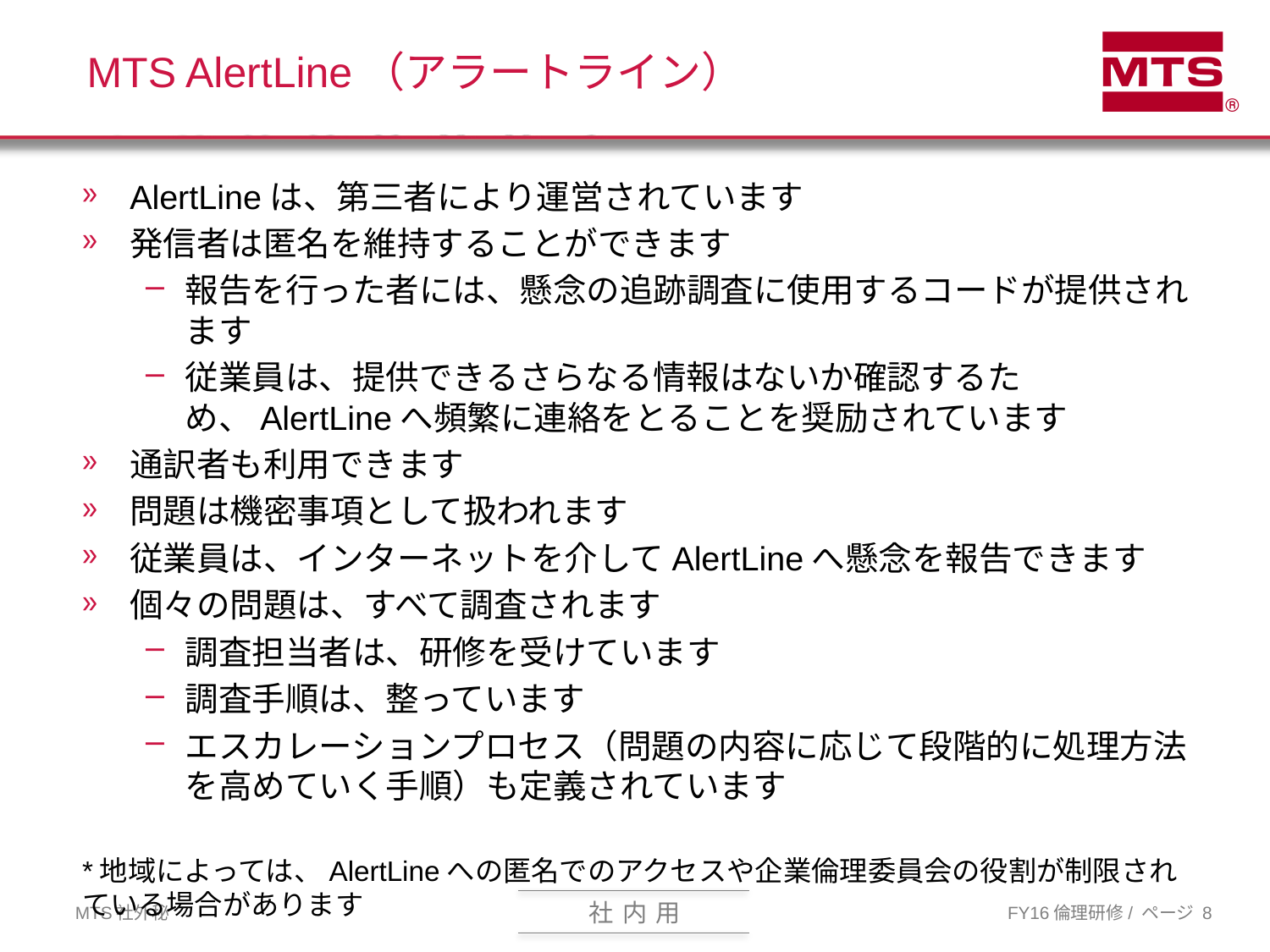

# MTS AlertLine（アラートライン）
AlertLineは、第三者により運営されています
発信者は匿名を維持することができます
報告を行った者には、懸念の追跡調査に使用するコードが提供されます
従業員は、提供できるさらなる情報はないか確認するため、AlertLineへ頻繁に連絡をとることを奨励されています
通訳者も利用できます
問題は機密事項として扱われます
従業員は、インターネットを介してAlertLineへ懸念を報告できます
個々の問題は、すべて調査されます
調査担当者は、研修を受けています
調査手順は、整っています
エスカレーションプロセス（問題の内容に応じて段階的に処理方法を高めていく手順）も定義されています

*地域によっては、AlertLineへの匿名でのアクセスや企業倫理委員会の役割が制限されている場合があります